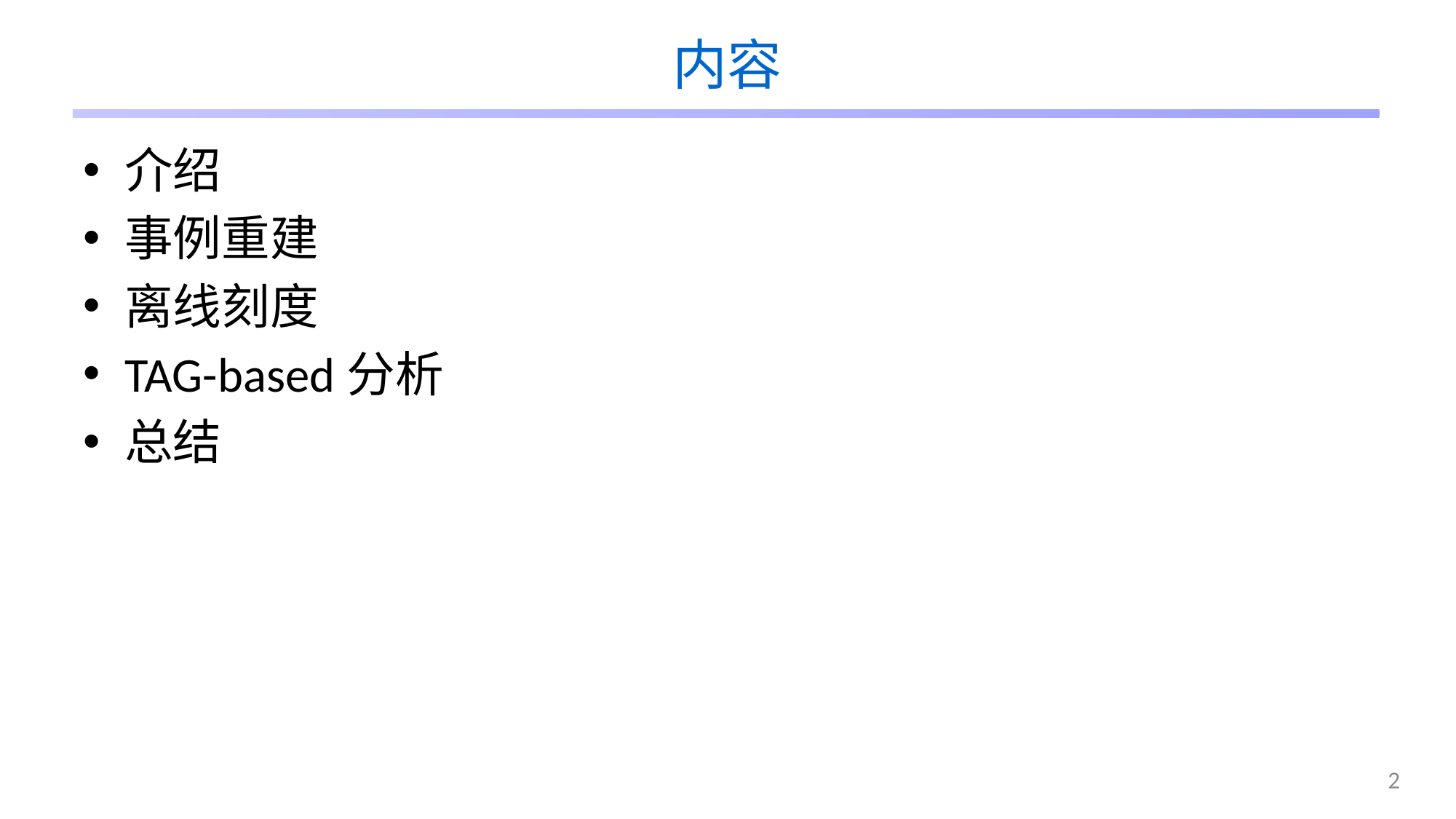

# 内容
介绍
事例重建
离线刻度
TAG-based分析
总结
2